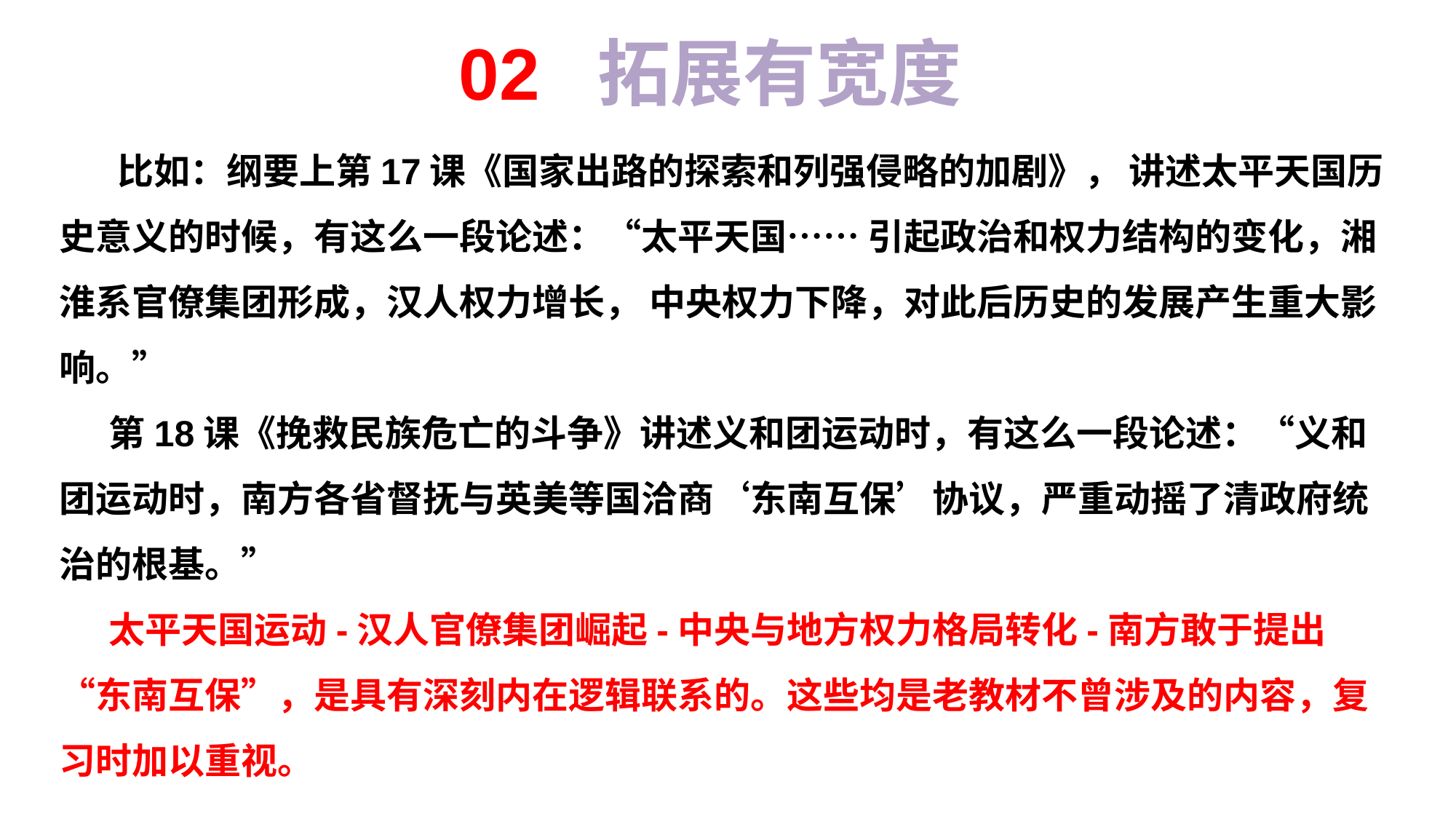

02  拓展有宽度
      比如：纲要上第17课《国家出路的探索和列强侵略的加剧》， 讲述太平天国历史意义的时候，有这么一段论述：“太平天国…… 引起政治和权力结构的变化，湘淮系官僚集团形成，汉人权力增长， 中央权力下降，对此后历史的发展产生重大影响。”
     第18课《挽救民族危亡的斗争》讲述义和团运动时，有这么一段论述：“义和团运动时，南方各省督抚与英美等国洽商‘东南互保’协议，严重动摇了清政府统治的根基。”
     太平天国运动-汉人官僚集团崛起-中央与地方权力格局转化-南方敢于提出“东南互保”，是具有深刻内在逻辑联系的。这些均是老教材不曾涉及的内容，复习时加以重视。